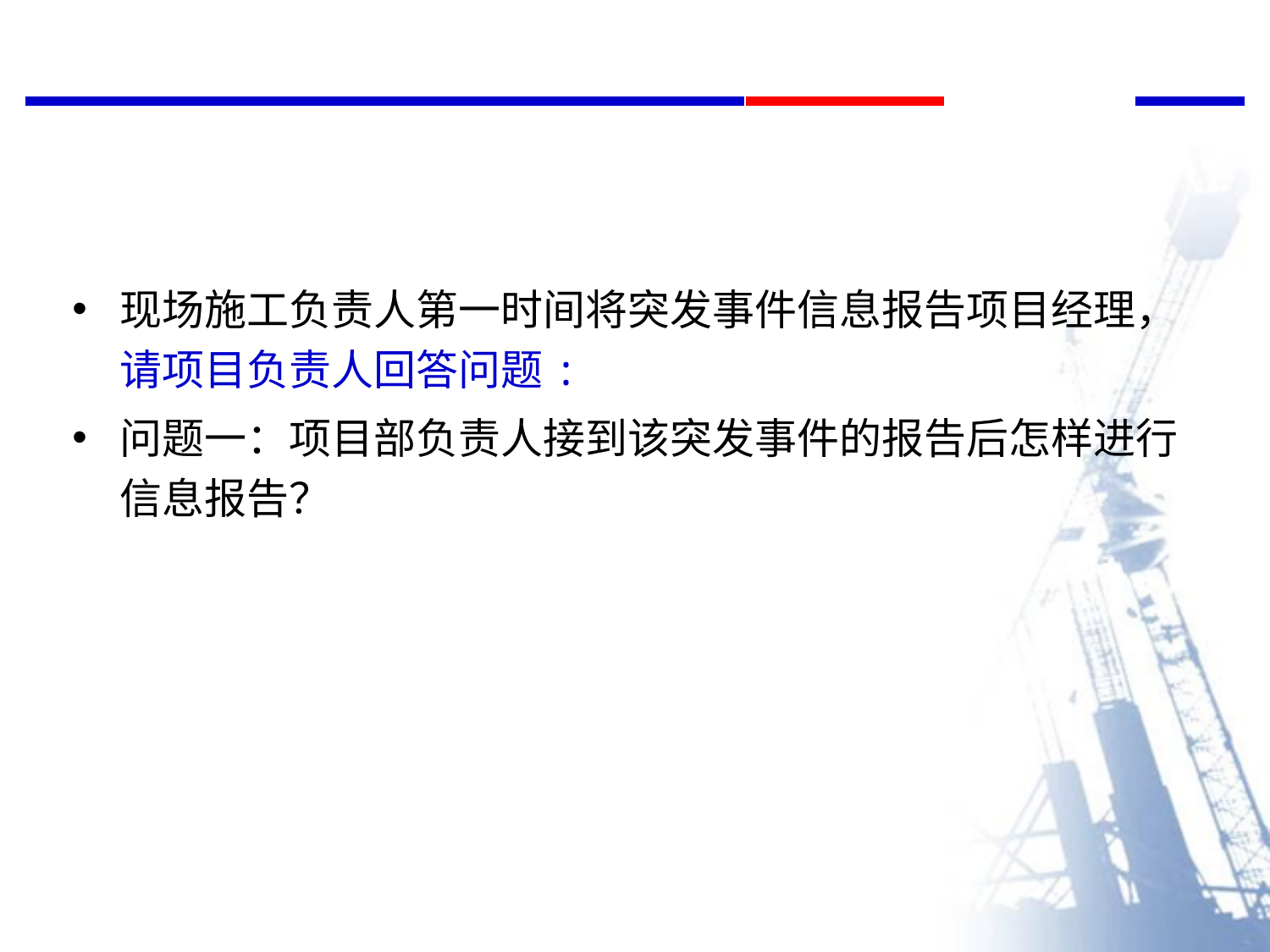

现场施工负责人第一时间将突发事件信息报告项目经理，请项目负责人回答问题:
问题一：项目部负责人接到该突发事件的报告后怎样进行信息报告？